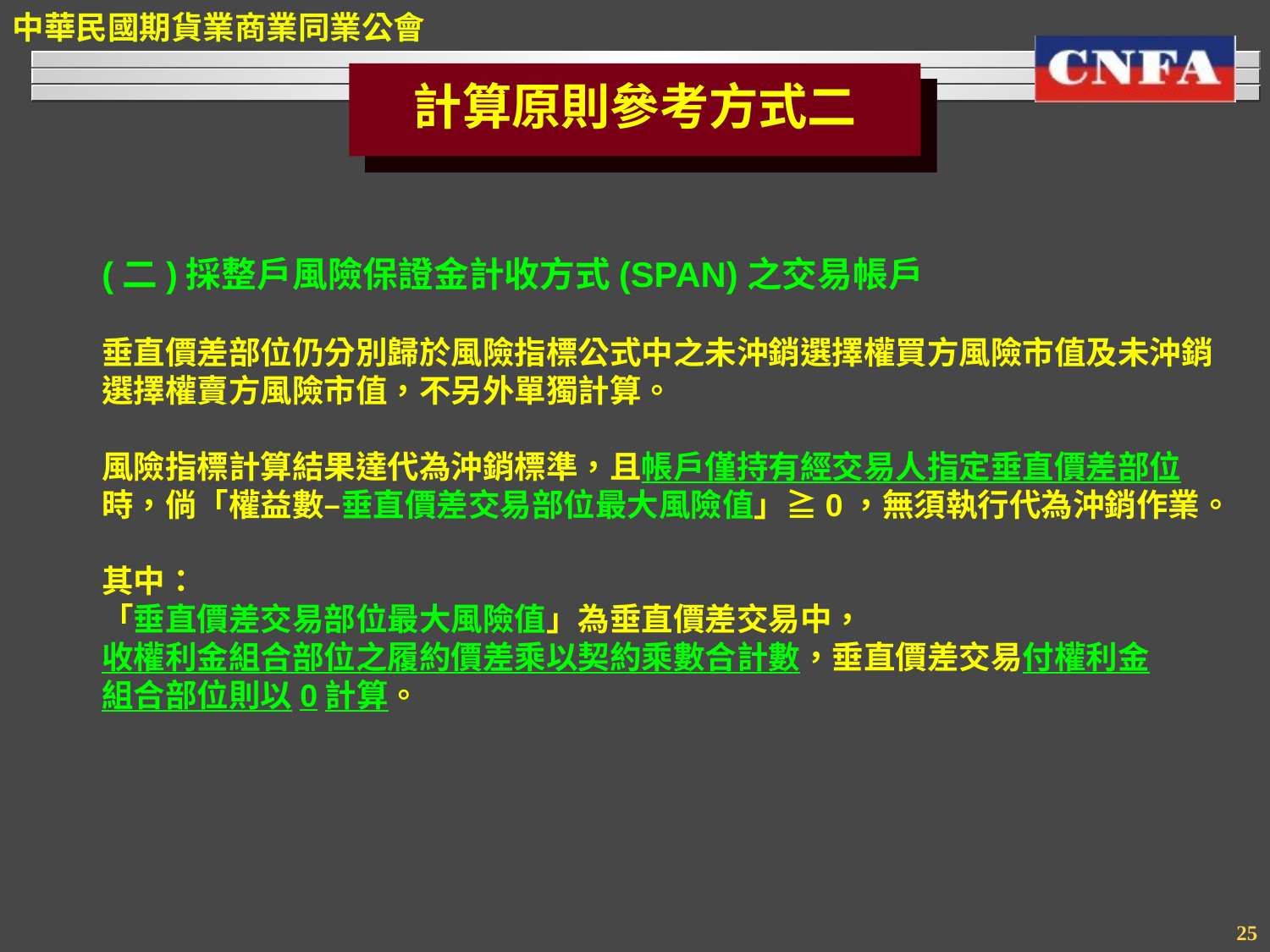

計算原則參考方式二
(二)採整戶風險保證金計收方式(SPAN)之交易帳戶

垂直價差部位仍分別歸於風險指標公式中之未沖銷選擇權買方風險市值及未沖銷
選擇權賣方風險市值，不另外單獨計算。

風險指標計算結果達代為沖銷標準，且帳戶僅持有經交易人指定垂直價差部位
時，倘「權益數–垂直價差交易部位最大風險值」≧0，無須執行代為沖銷作業。

其中：
「垂直價差交易部位最大風險值」為垂直價差交易中，
收權利金組合部位之履約價差乘以契約乘數合計數，垂直價差交易付權利金
組合部位則以0計算。